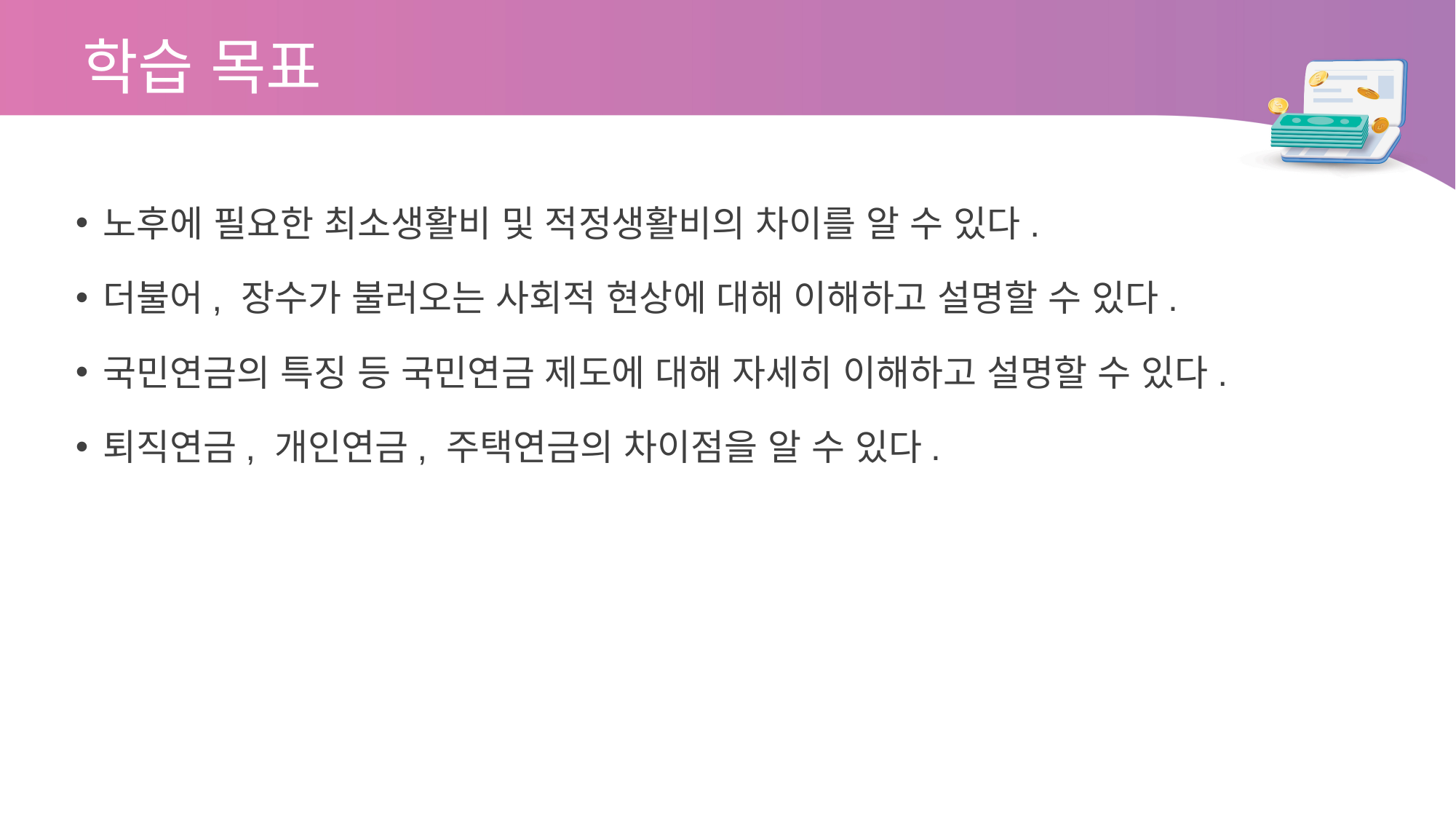

학습 목표
노후에 필요한 최소생활비 및 적정생활비의 차이를 알 수 있다.
더불어, 장수가 불러오는 사회적 현상에 대해 이해하고 설명할 수 있다.
국민연금의 특징 등 국민연금 제도에 대해 자세히 이해하고 설명할 수 있다.
퇴직연금, 개인연금, 주택연금의 차이점을 알 수 있다.